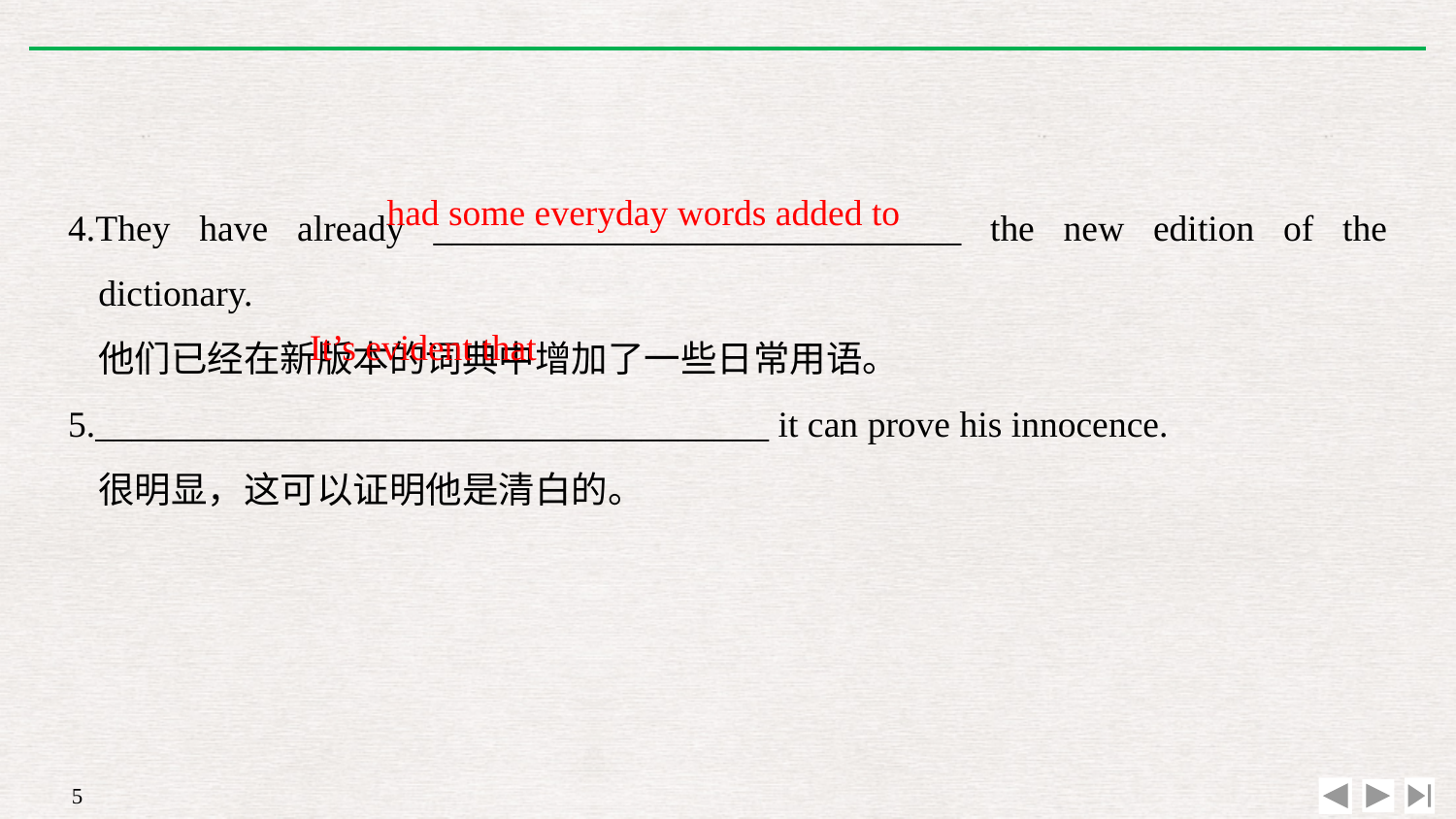

4.They have already _____________________________ the new edition of the dictionary.
	他们已经在新版本的词典中增加了一些日常用语。
5._____________________________________ it can prove his innocence.
	很明显，这可以证明他是清白的。
had some everyday words added to
It’s evident that